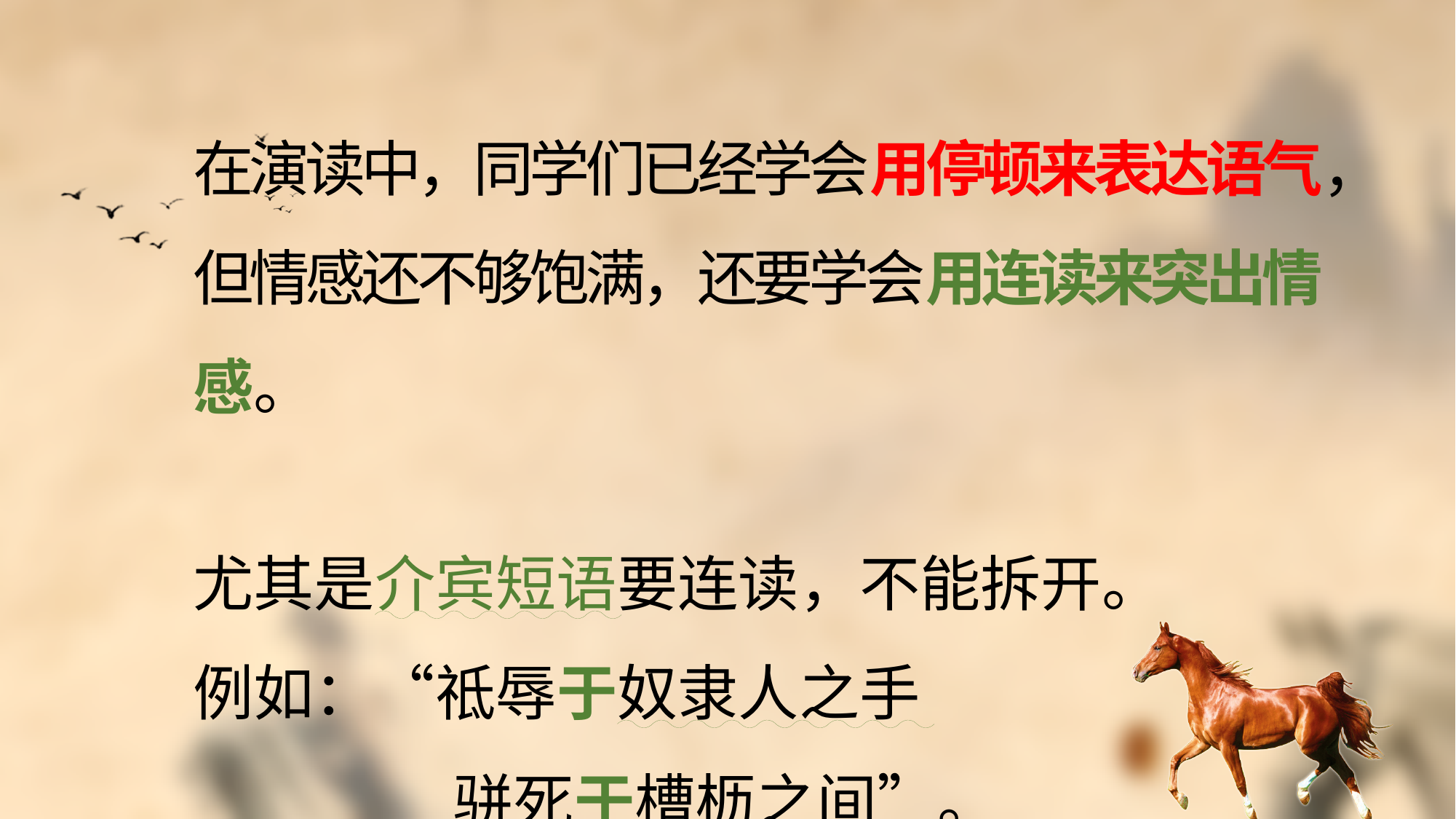

在演读中，同学们已经学会用停顿来表达语气，但情感还不够饱满，还要学会用连读来突出情感。

尤其是介宾短语要连读，不能拆开。
例如：“祗辱于奴隶人之手
                  骈死于槽枥之间”。